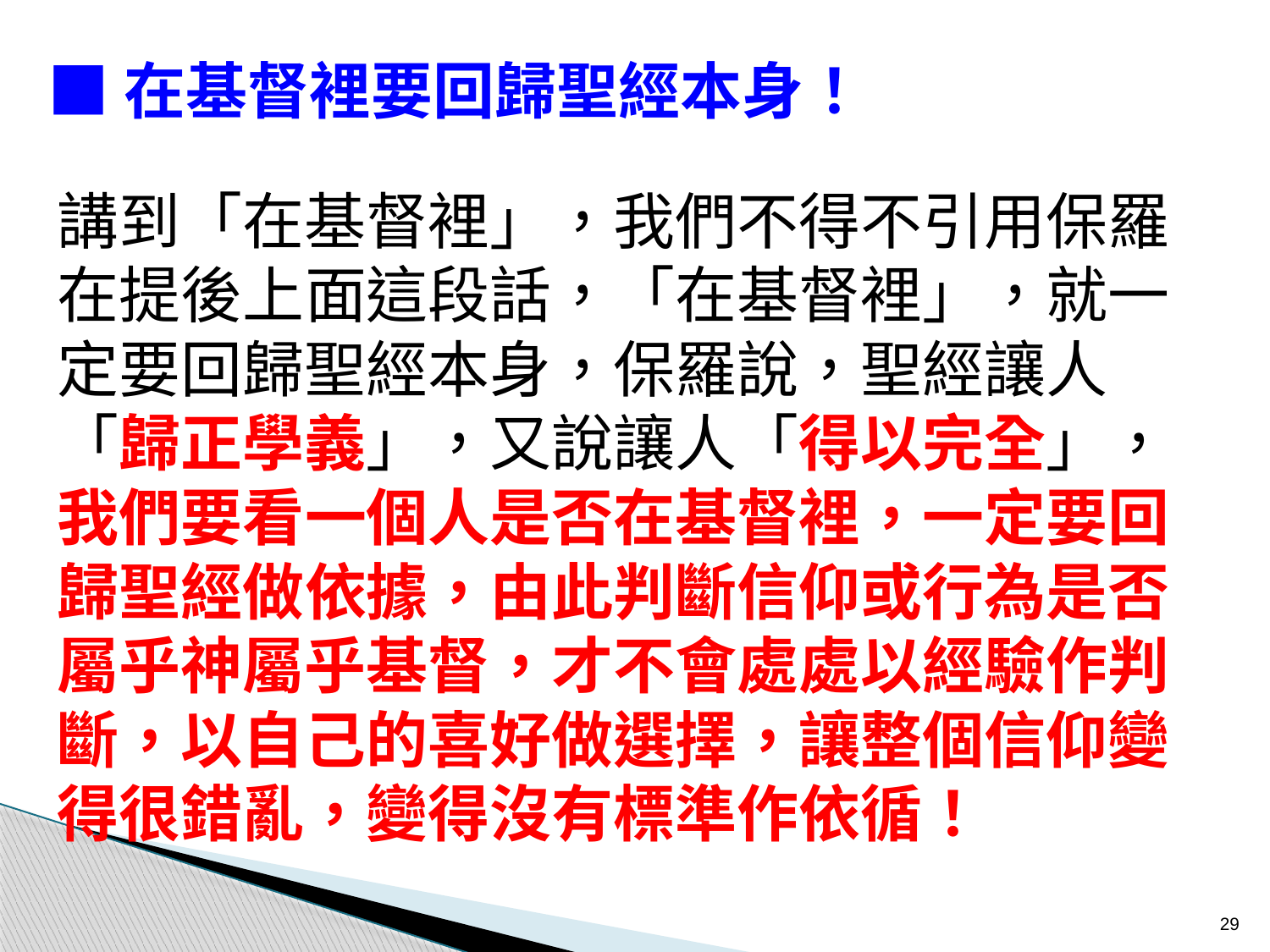

■在基督裡要回歸聖經本身！
講到「在基督裡」，我們不得不引用保羅在提後上面這段話，「在基督裡」，就一定要回歸聖經本身，保羅說，聖經讓人「歸正學義」，又說讓人「得以完全」，我們要看一個人是否在基督裡，一定要回歸聖經做依據，由此判斷信仰或行為是否屬乎神屬乎基督，才不會處處以經驗作判斷，以自己的喜好做選擇，讓整個信仰變得很錯亂，變得沒有標準作依循！
29